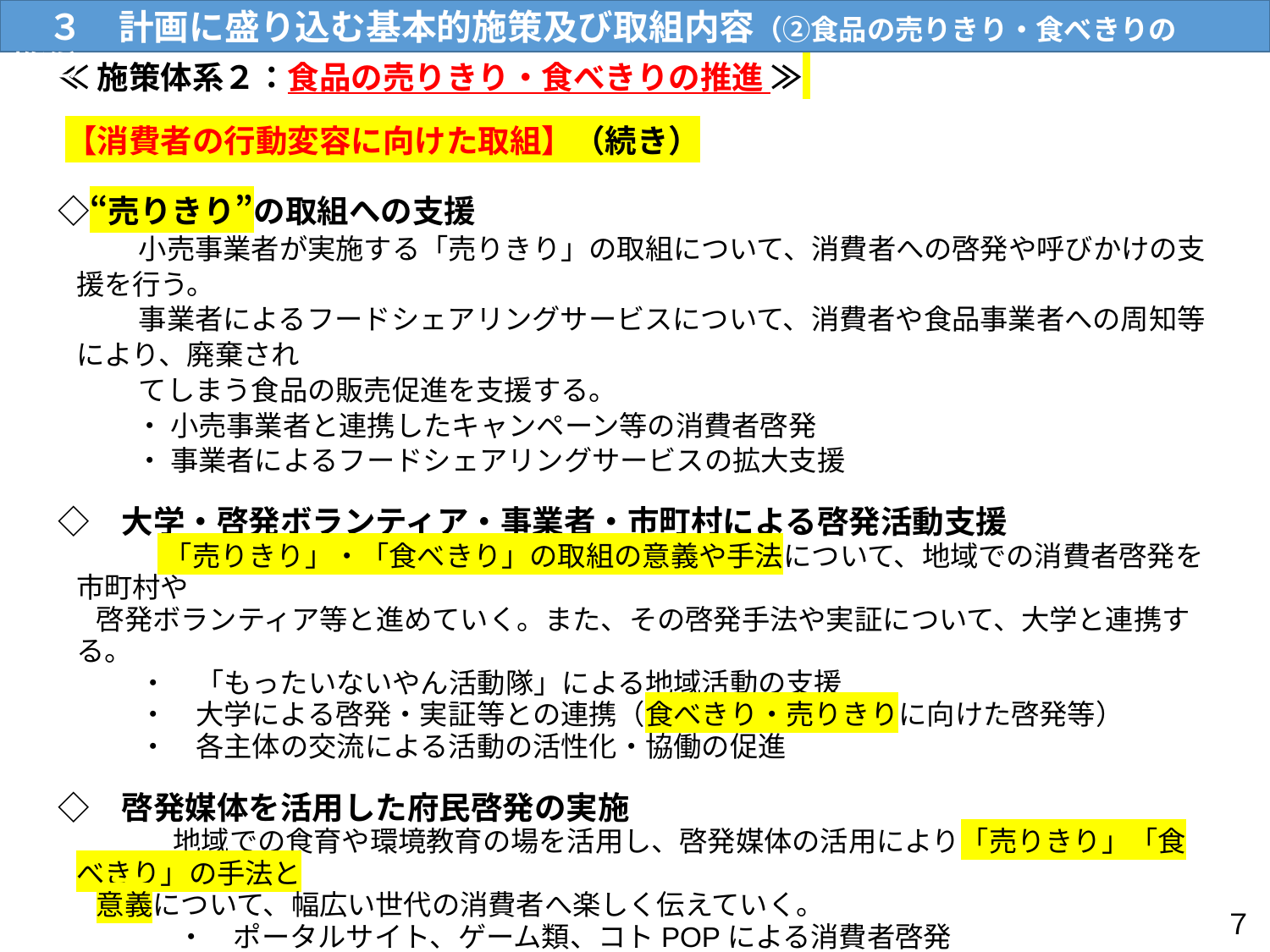

R7.4.17（木）流通対策室
　３　計画に盛り込む基本的施策及び取組内容（②食品の売りきり・食べきりの推進）
　≪ 施策体系２：食品の売りきり・食べきりの推進 ≫

　 【消費者の行動変容に向けた取組】（続き）

　◇“売りきり”の取組への支援
　　　　小売事業者が実施する「売りきり」の取組について、消費者への啓発や呼びかけの支援を行う。
　　　　事業者によるフードシェアリングサービスについて、消費者や食品事業者への周知等により、廃棄され
　　　　てしまう食品の販売促進を支援する。
　　　    ・ 小売事業者と連携したキャンペーン等の消費者啓発
　　    　・ 事業者によるフードシェアリングサービスの拡大支援

　◇　大学・啓発ボランティア・事業者・市町村による啓発活動支援
　　　　    「売りきり」・「食べきり」の取組の意義や手法について、地域での消費者啓発を市町村や
          啓発ボランティア等と進めていく。また、その啓発手法や実証について、大学と連携する。
　　         ・　「もったいないやん活動隊」による地域活動の支援
　　         ・　大学による啓発・実証等との連携（食べきり・売りきりに向けた啓発等）
　　         ・　各主体の交流による活動の活性化・協働の促進

　◇　啓発媒体を活用した府民啓発の実施
　　　　 　地域での食育や環境教育の場を活用し、啓発媒体の活用により「売りきり」「食べきり」の手法と
          意義について、幅広い世代の消費者へ楽しく伝えていく。
  　　　   　・　ポータルサイト、ゲーム類、コトPOPによる消費者啓発
　　　　　　 ・　学校教育・環境教育等での出前授業
　　　　　　 ・　市町村や府イベント等におけるブース啓発及び啓発媒体の提供
７